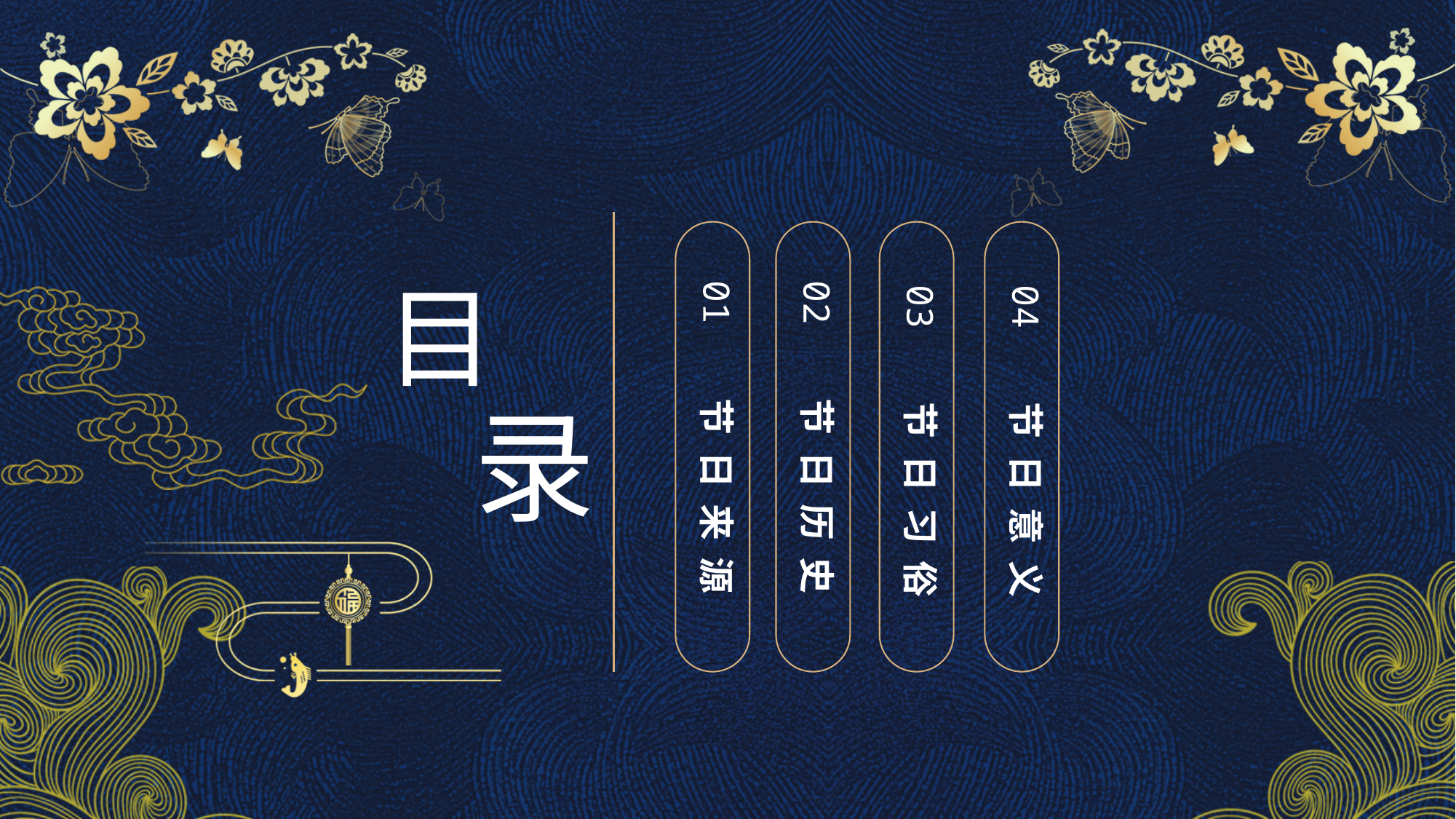

01   节  日  来  源
02   节  日  历  史

03   节  日  习  俗

04   节  日  意  义

目
录